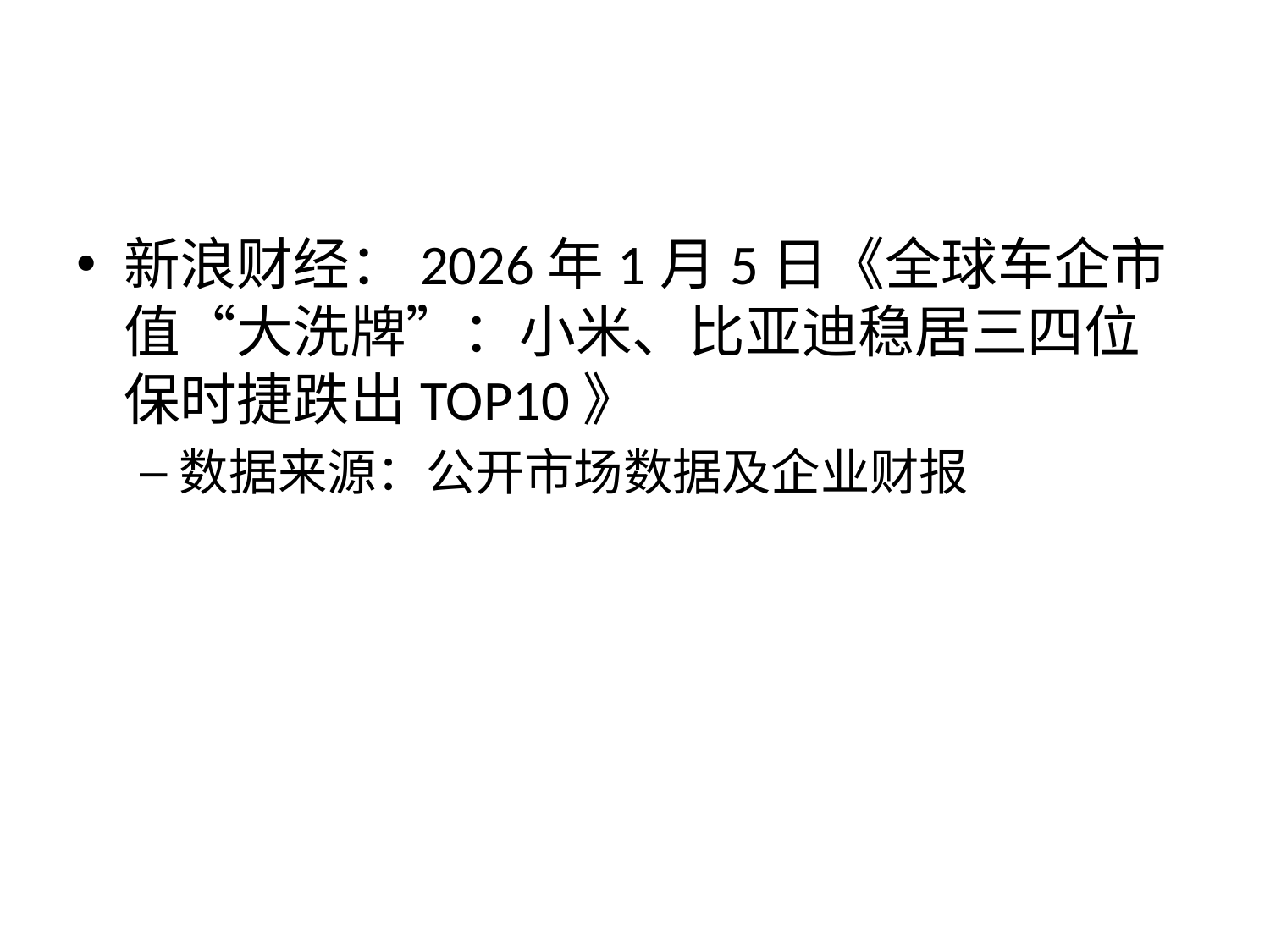

#
新浪财经：2026年1月5日《全球车企市值“大洗牌”：小米、比亚迪稳居三四位 保时捷跌出TOP10》
数据来源：公开市场数据及企业财报